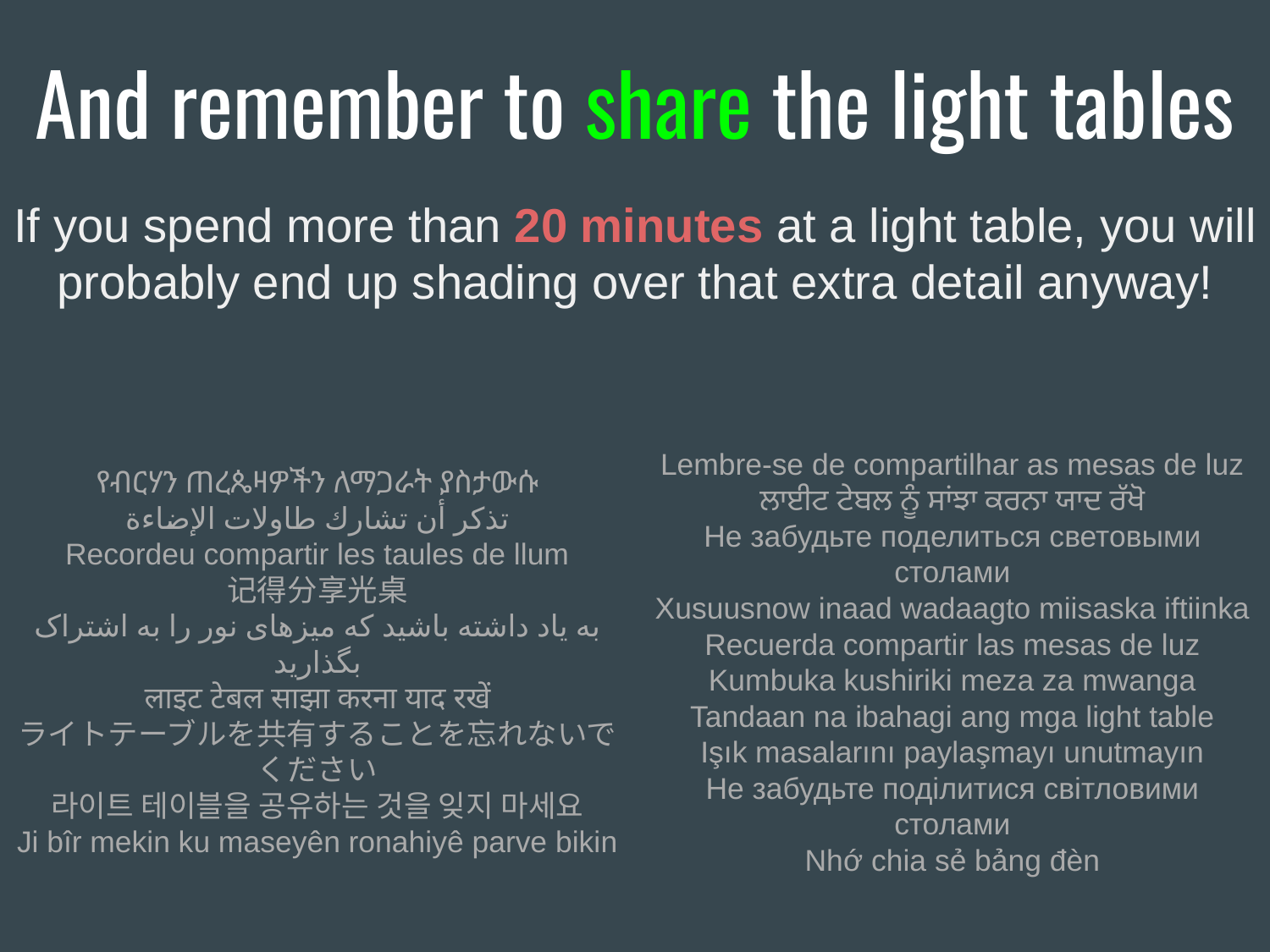

And remember to share the light tables

If you spend more than 20 minutes at a light table, you will probably end up shading over that extra detail anyway!
የብርሃን ጠረጴዛዎችን ለማጋራት ያስታውሱ
تذكر أن تشارك طاولات الإضاءة
Recordeu compartir les taules de llum
记得分享光桌
به یاد داشته باشید که میزهای نور را به اشتراک بگذارید
लाइट टेबल साझा करना याद रखें
ライトテーブルを共有することを忘れないでください
라이트 테이블을 공유하는 것을 잊지 마세요
Ji bîr mekin ku maseyên ronahiyê parve bikin
Lembre-se de compartilhar as mesas de luz
ਲਾਈਟ ਟੇਬਲ ਨੂੰ ਸਾਂਝਾ ਕਰਨਾ ਯਾਦ ਰੱਖੋ
Не забудьте поделиться световыми столами
Xusuusnow inaad wadaagto miisaska iftiinka
Recuerda compartir las mesas de luz
Kumbuka kushiriki meza za mwanga
Tandaan na ibahagi ang mga light table
Işık masalarını paylaşmayı unutmayın
Не забудьте поділитися світловими столами
Nhớ chia sẻ bảng đèn